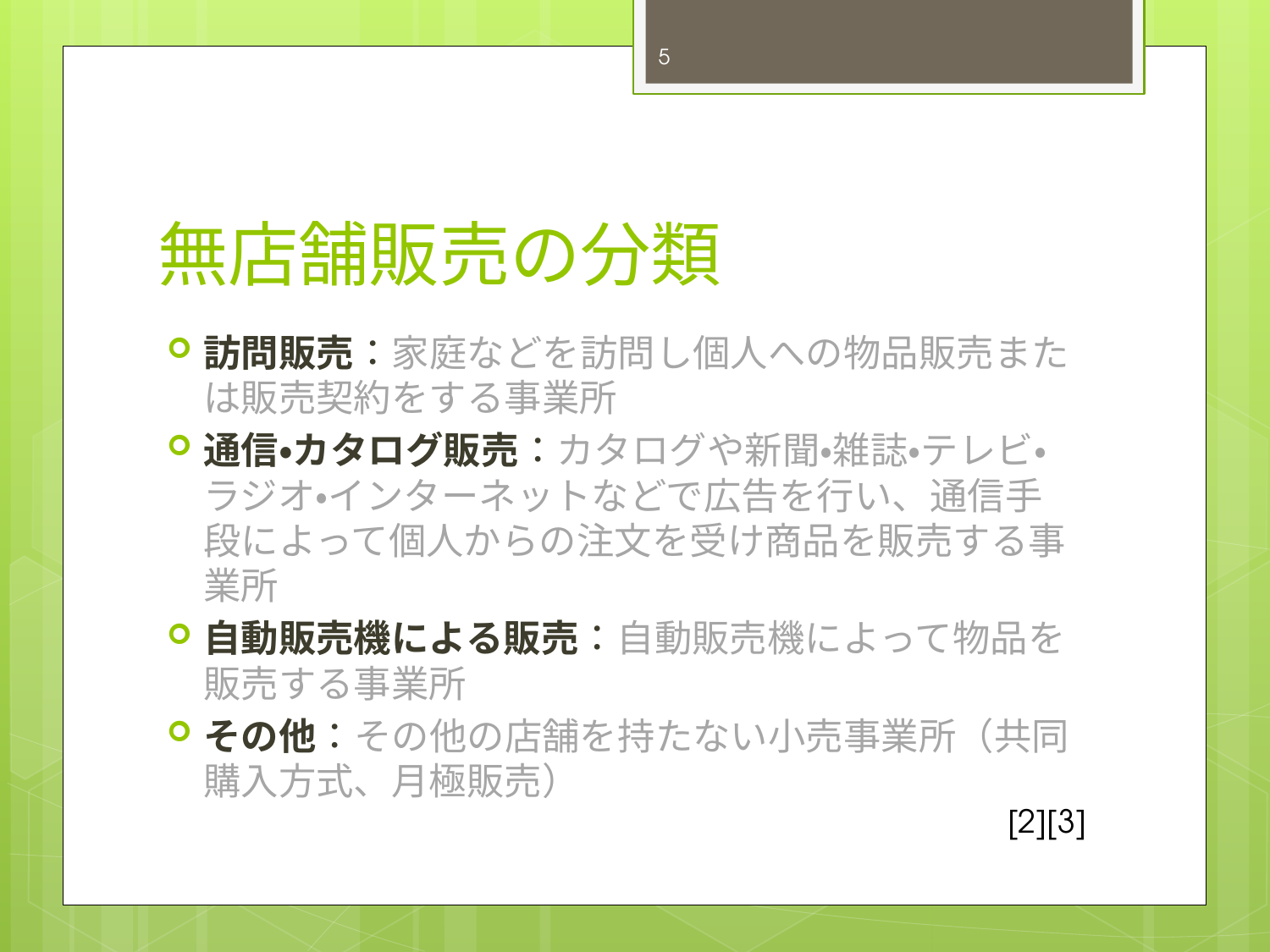

5
# 無店舗販売の分類
訪問販売：家庭などを訪問し個人への物品販売または販売契約をする事業所
通信・カタログ販売：カタログや新聞・雑誌・テレビ・ラジオ・インターネットなどで広告を行い、通信手段によって個人からの注文を受け商品を販売する事業所
自動販売機による販売：自動販売機によって物品を販売する事業所
その他：その他の店舗を持たない小売事業所（共同購入方式、月極販売）
[2][3]